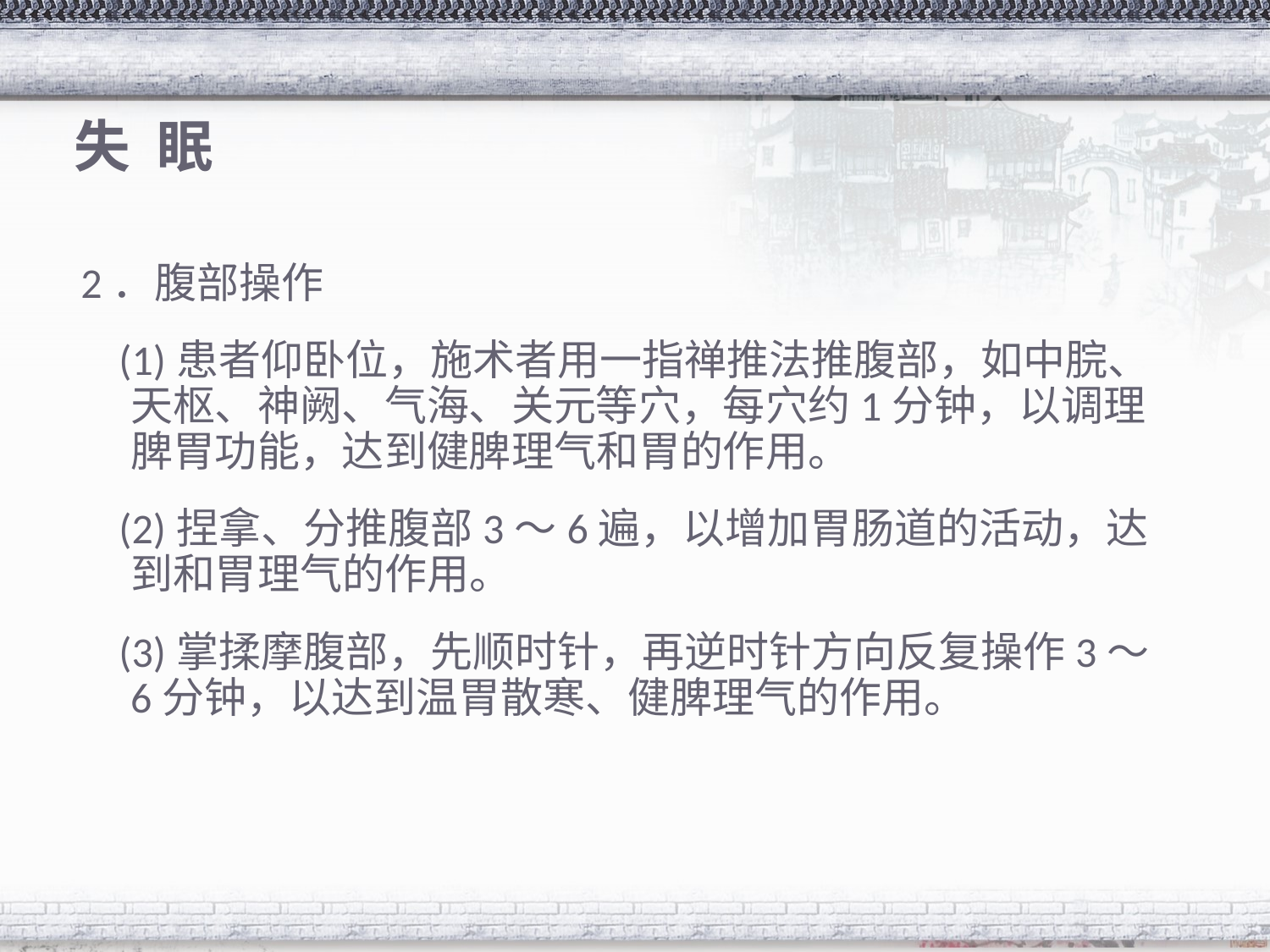

# 失  眠
2．腹部操作
    (1)患者仰卧位，施术者用一指禅推法推腹部，如中脘、天枢、神阙、气海、关元等穴，每穴约1分钟，以调理脾胃功能，达到健脾理气和胃的作用。
    (2)捏拿、分推腹部3～6遍，以增加胃肠道的活动，达到和胃理气的作用。
    (3)掌揉摩腹部，先顺时针，再逆时针方向反复操作3～6分钟，以达到温胃散寒、健脾理气的作用。